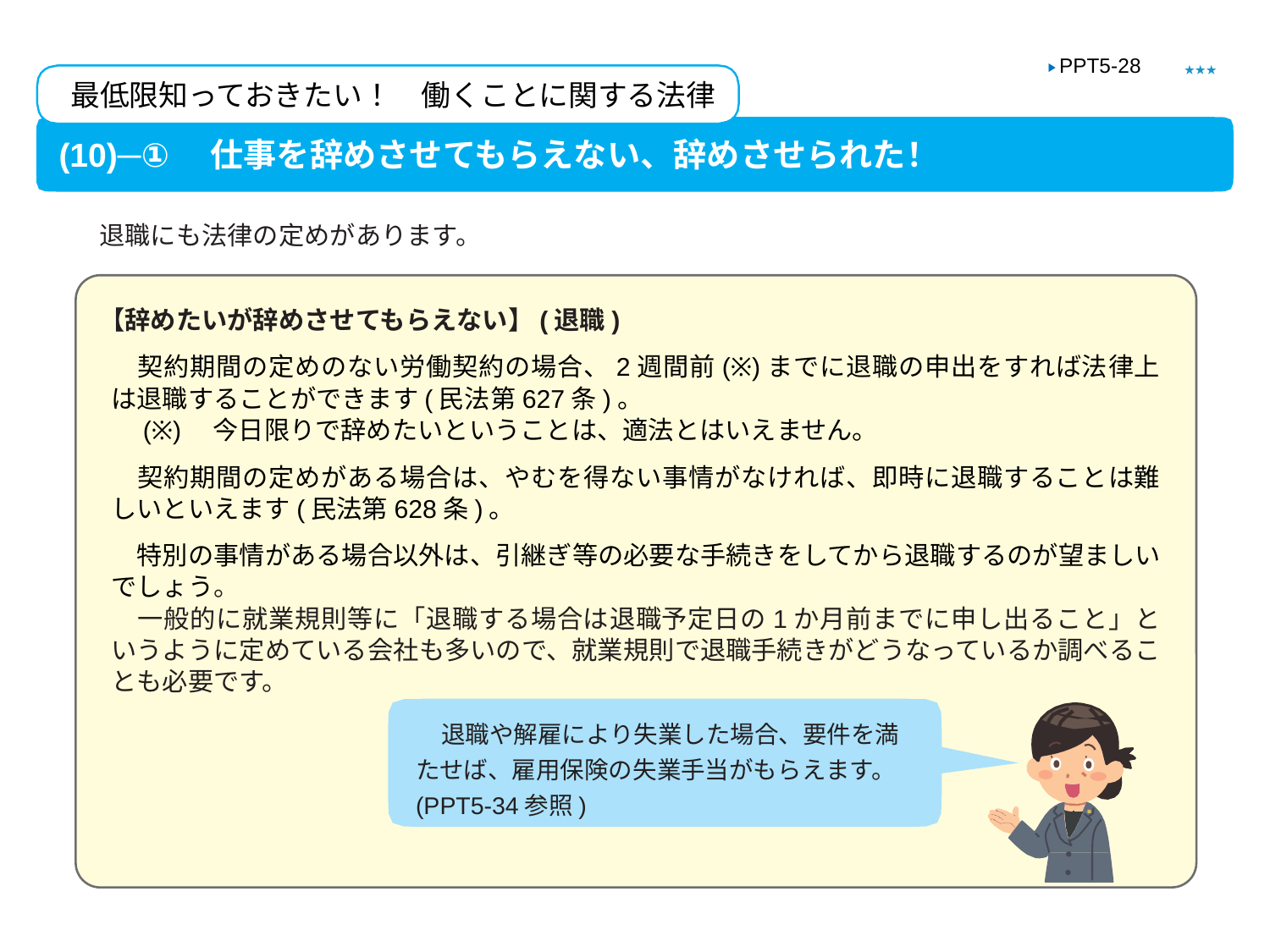

★★★
▶ PPT5-28

最低限知っておきたい！　働くことに関する法律

(10)─①　仕事を辞めさせてもらえない、辞めさせられた！
　退職にも法律の定めがあります。

　【辞めたいが辞めさせてもらえない】(退職)
　契約期間の定めのない労働契約の場合、2週間前(※)までに退職の申出をすれば法律上は退職することができます(民法第627条)。
　(※)　今日限りで辞めたいということは、適法とはいえません。
　契約期間の定めがある場合は、やむを得ない事情がなければ、即時に退職することは難しいといえます(民法第628条)。
　特別の事情がある場合以外は、引継ぎ等の必要な手続きをしてから退職するのが望ましいでしょう。
　一般的に就業規則等に「退職する場合は退職予定日の1か月前までに申し出ること」というように定めている会社も多いので、就業規則で退職手続きがどうなっているか調べることも必要です。

　退職や解雇により失業した場合、要件を満たせば、雇用保険の失業手当がもらえます。(PPT5-34参照)